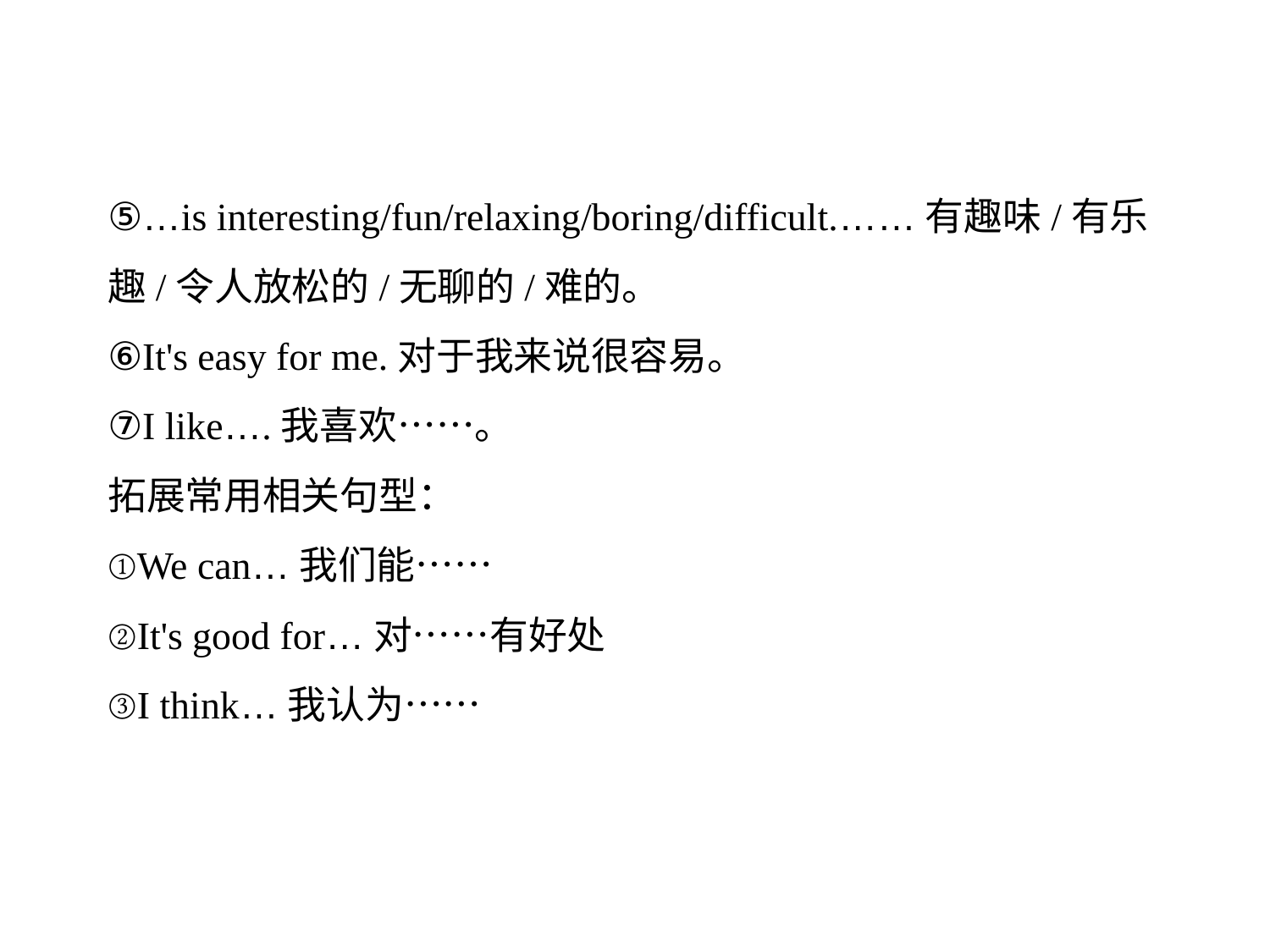

⑤…is interesting/fun/relaxing/boring/difficult.……有趣味/有乐趣/令人放松的/无聊的/难的。
⑥It's easy for me.对于我来说很容易。
⑦I like….我喜欢……。
拓展常用相关句型：
①We can…我们能……
②It's good for…对……有好处
③I think…我认为……